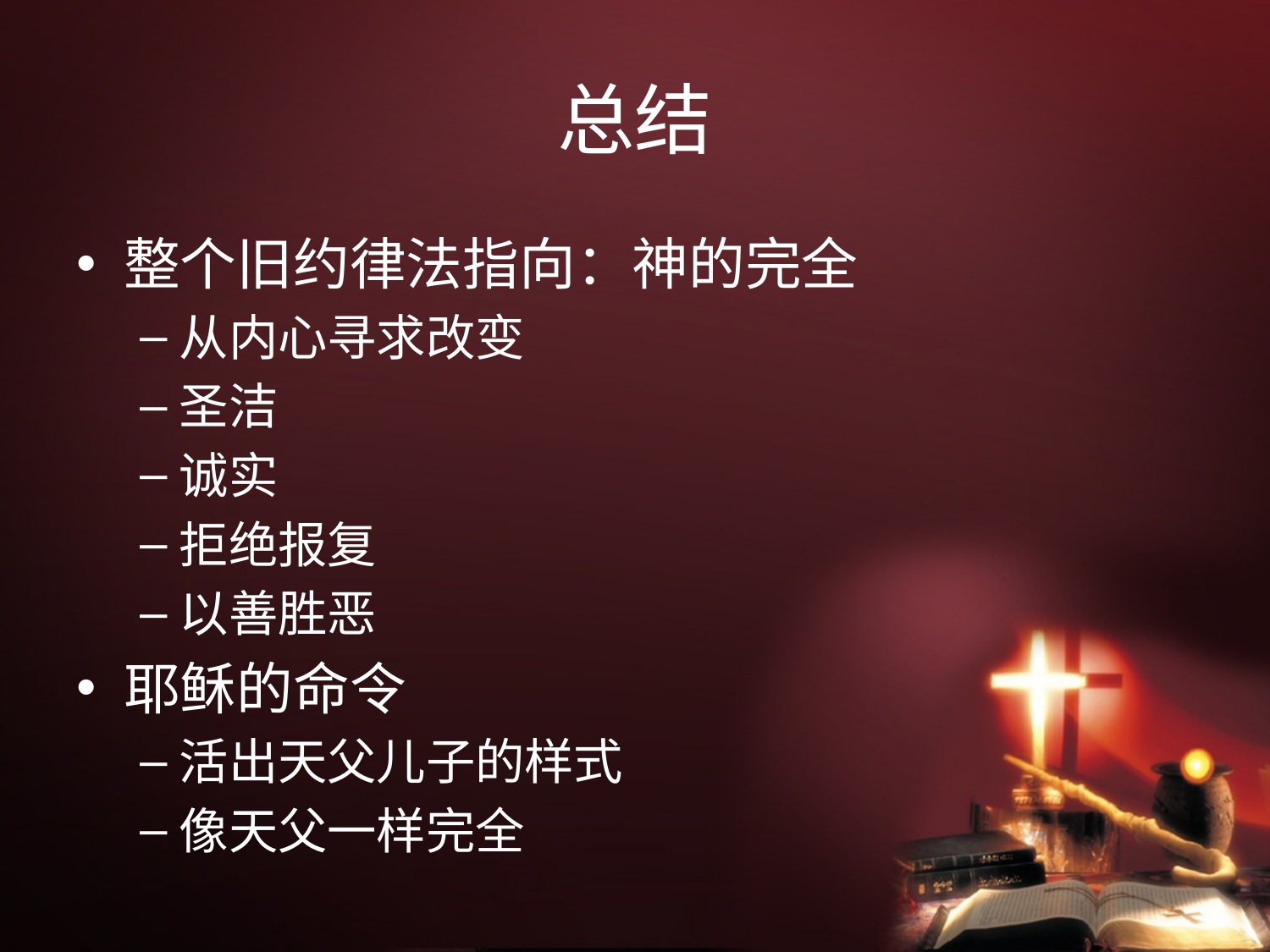

# 总结
整个旧约律法指向：神的完全
从内心寻求改变
圣洁
诚实
拒绝报复
以善胜恶
耶稣的命令
活出天父儿子的样式
像天父一样完全